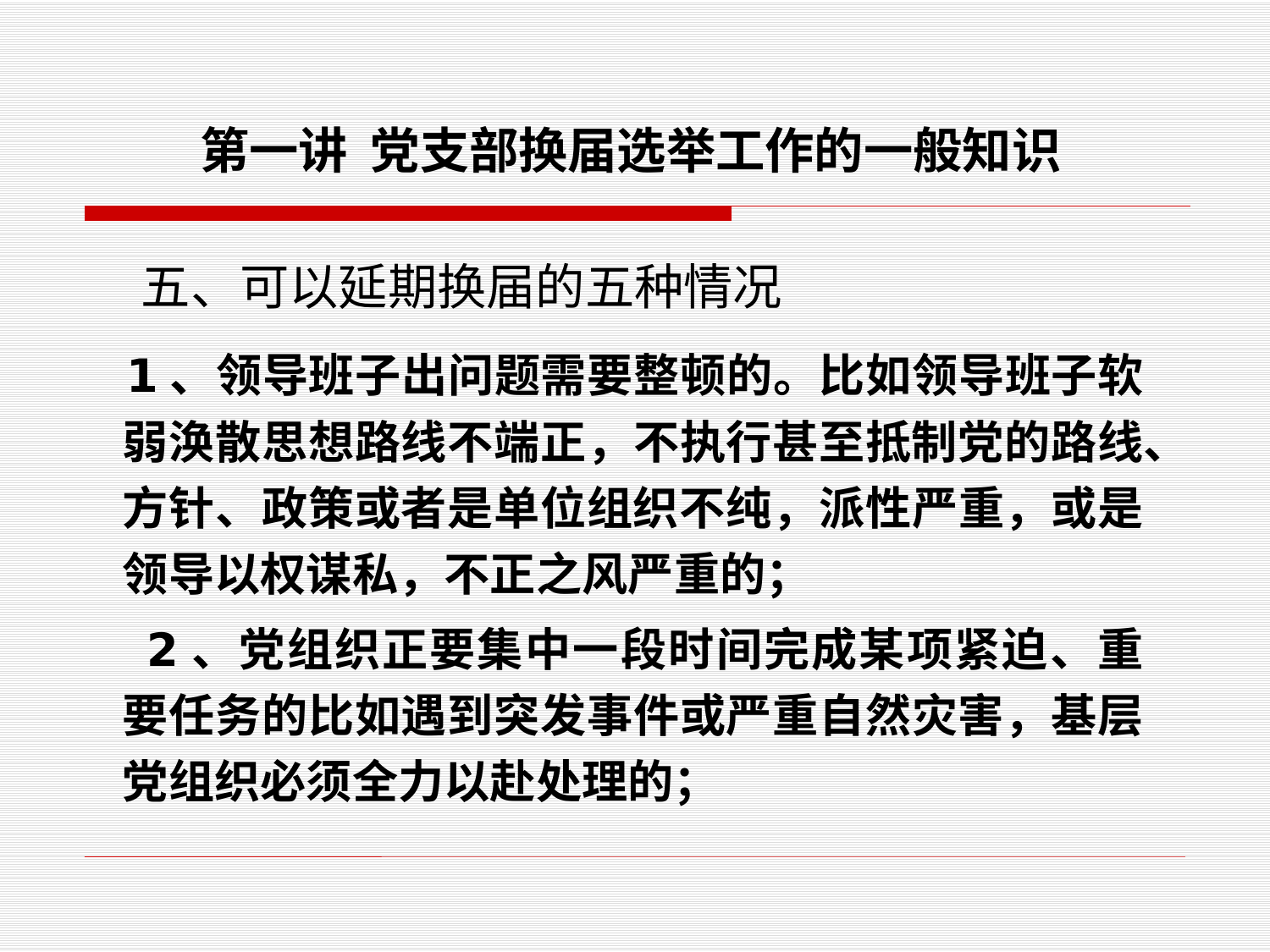

# 第一讲  党支部换届选举工作的一般知识
      五、可以延期换届的五种情况
    1、领导班子出问题需要整顿的。比如领导班子软弱涣散思想路线不端正，不执行甚至抵制党的路线、方针、政策或者是单位组织不纯，派性严重，或是领导以权谋私，不正之风严重的；
     2、党组织正要集中一段时间完成某项紧迫、重要任务的比如遇到突发事件或严重自然灾害，基层党组织必须全力以赴处理的；